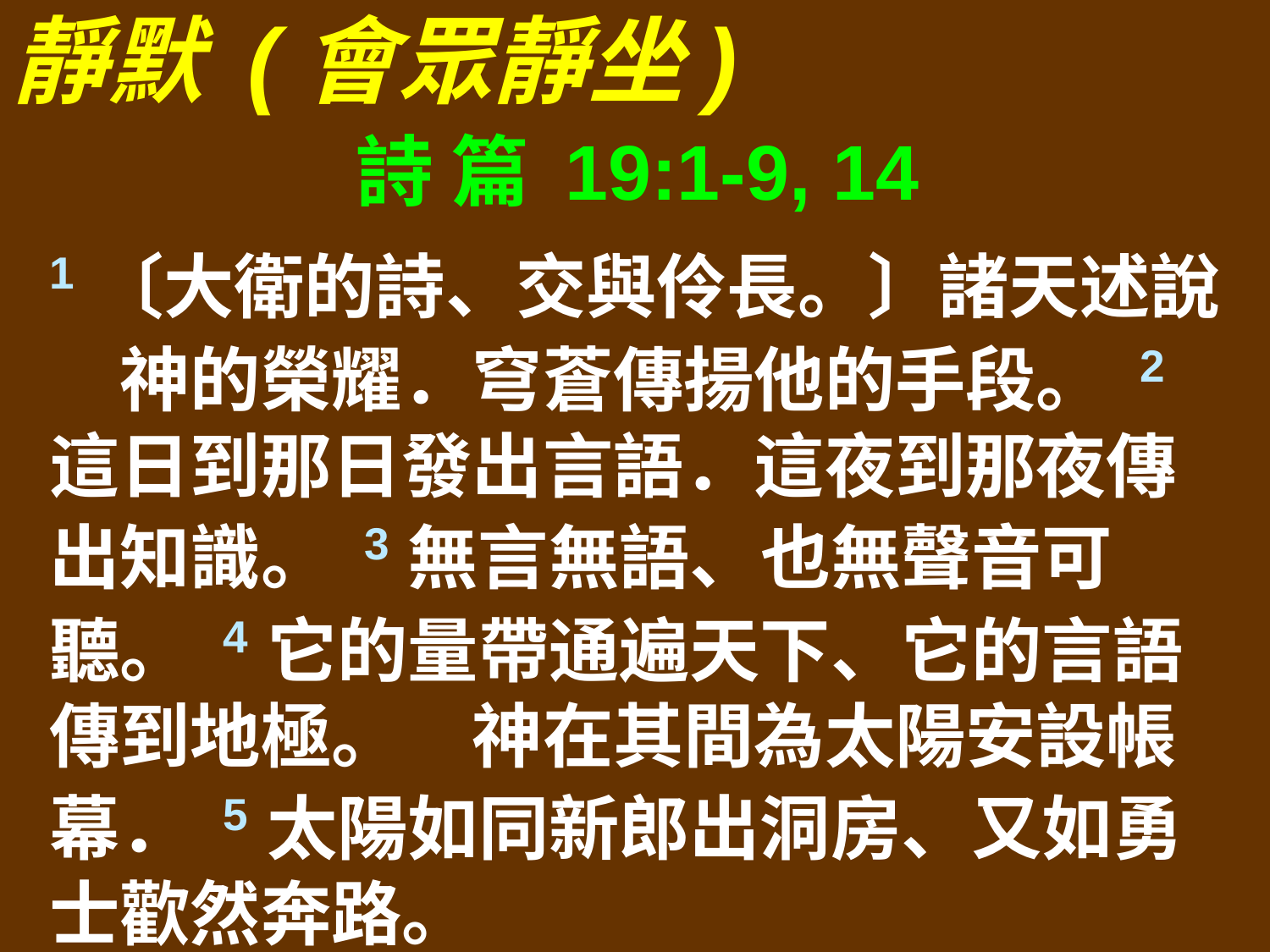

靜默 (會眾靜坐)
詩 篇 19:1-9, 14
1〔大衛的詩、交與伶長。〕諸天述說　神的榮耀．穹蒼傳揚他的手段。 2這日到那日發出言語．這夜到那夜傳出知識。 3無言無語、也無聲音可聽。 4它的量帶通遍天下、它的言語傳到地極。　神在其間為太陽安設帳幕． 5太陽如同新郎出洞房、又如勇士歡然奔路。